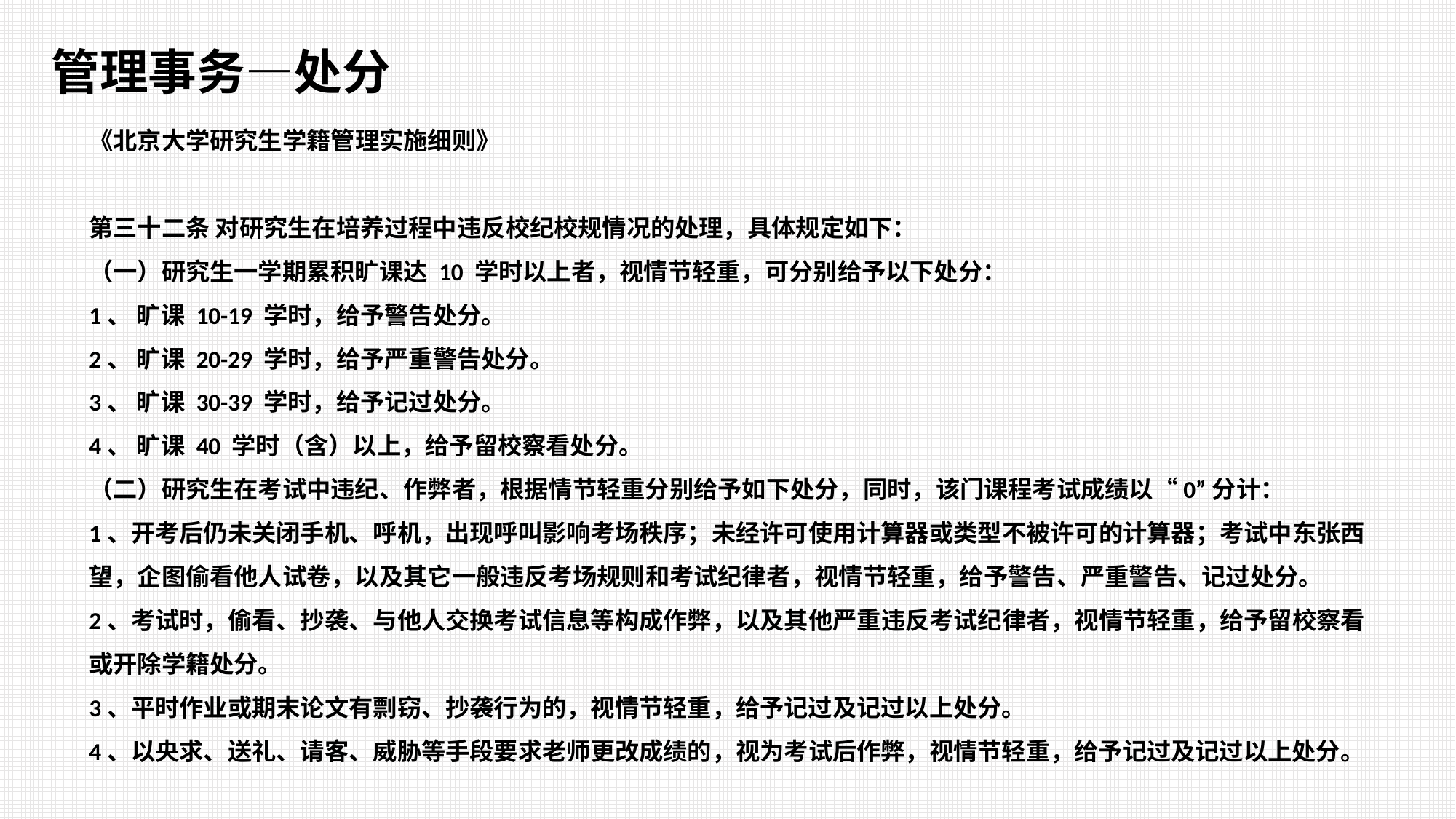

管理事务—处分
《北京大学研究生学籍管理实施细则》

第三十二条 对研究生在培养过程中违反校纪校规情况的处理，具体规定如下：
（一）研究生一学期累积旷课达 10 学时以上者，视情节轻重，可分别给予以下处分：
1、 旷课 10-19 学时，给予警告处分。
2、 旷课 20-29 学时，给予严重警告处分。
3、 旷课 30-39 学时，给予记过处分。
4、 旷课 40 学时（含）以上，给予留校察看处分。
（二）研究生在考试中违纪、作弊者，根据情节轻重分别给予如下处分，同时，该门课程考试成绩以“0”分计：
1、开考后仍未关闭手机、呼机，出现呼叫影响考场秩序；未经许可使用计算器或类型不被许可的计算器；考试中东张西望，企图偷看他人试卷，以及其它一般违反考场规则和考试纪律者，视情节轻重，给予警告、严重警告、记过处分。
2、考试时，偷看、抄袭、与他人交换考试信息等构成作弊，以及其他严重违反考试纪律者，视情节轻重，给予留校察看或开除学籍处分。
3、平时作业或期末论文有剽窃、抄袭行为的，视情节轻重，给予记过及记过以上处分。
4、以央求、送礼、请客、威胁等手段要求老师更改成绩的，视为考试后作弊，视情节轻重，给予记过及记过以上处分。